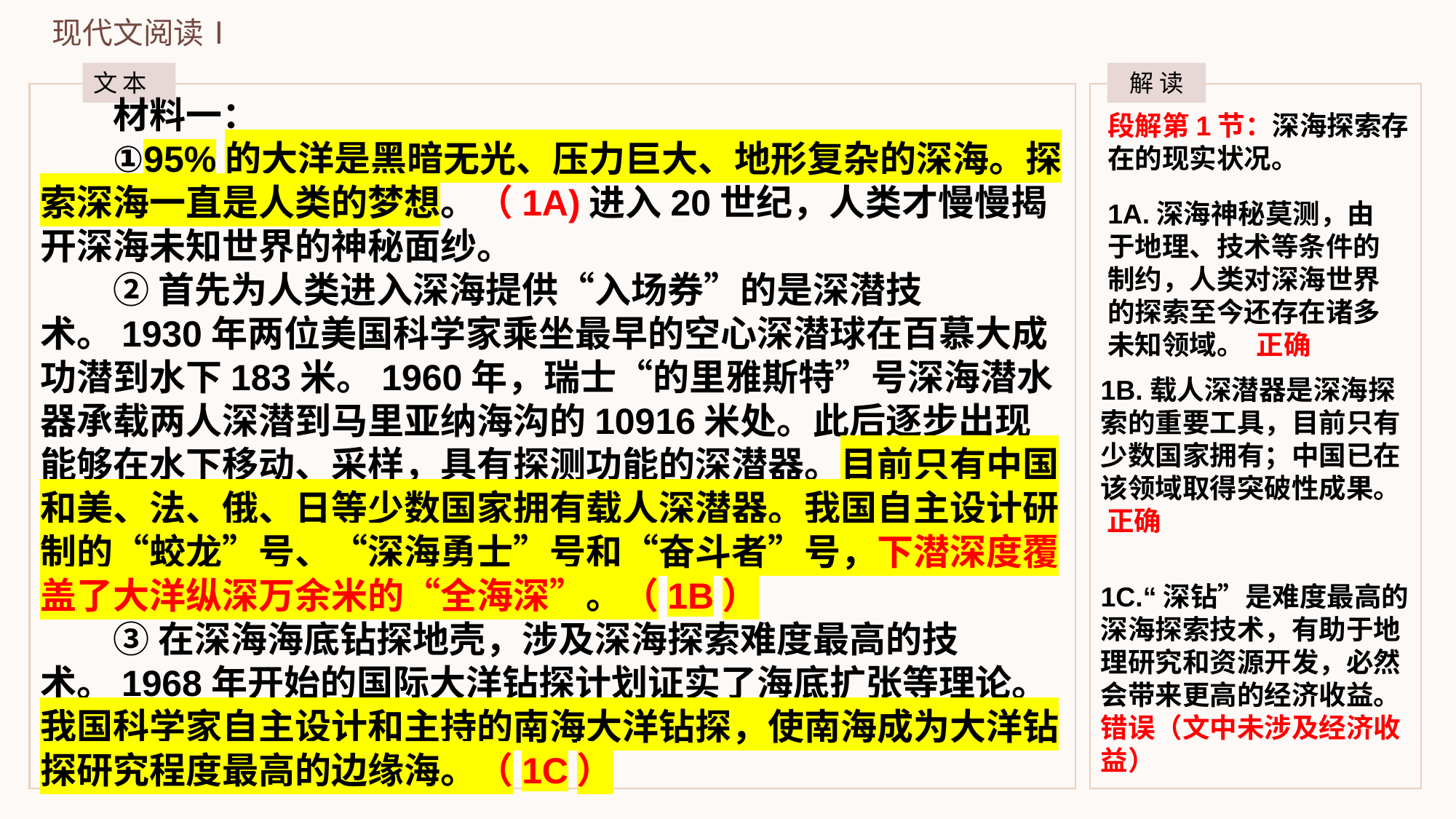

现代文阅读Ⅰ
文 本
解 读

材料一：
①95%的大洋是黑暗无光、压力巨大、地形复杂的深海。探索深海一直是人类的梦想。（1A)进入20世纪，人类才慢慢揭开深海未知世界的神秘面纱。
②首先为人类进入深海提供“入场券”的是深潜技术。1930年两位美国科学家乘坐最早的空心深潜球在百慕大成功潜到水下183米。1960年，瑞士“的里雅斯特”号深海潜水器承载两人深潜到马里亚纳海沟的10916米处。此后逐步出现能够在水下移动、采样，具有探测功能的深潜器。目前只有中国和美、法、俄、日等少数国家拥有载人深潜器。我国自主设计研制的“蛟龙”号、“深海勇士”号和“奋斗者”号，下潜深度覆盖了大洋纵深万余米的“全海深”。（1B）
③在深海海底钻探地壳，涉及深海探索难度最高的技术。1968年开始的国际大洋钻探计划证实了海底扩张等理论。我国科学家自主设计和主持的南海大洋钻探，使南海成为大洋钻探研究程度最高的边缘海。（1C）
段解第1节：深海探索存在的现实状况。
1A.深海神秘莫测，由于地理、技术等条件的制约，人类对深海世界的探索至今还存在诸多未知领域。  正确
1B.载人深潜器是深海探索的重要工具，目前只有少数国家拥有；中国已在该领域取得突破性成果。  正确
1C.“深钻”是难度最高的深海探索技术，有助于地理研究和资源开发，必然会带来更高的经济收益。错误（文中未涉及经济收益）